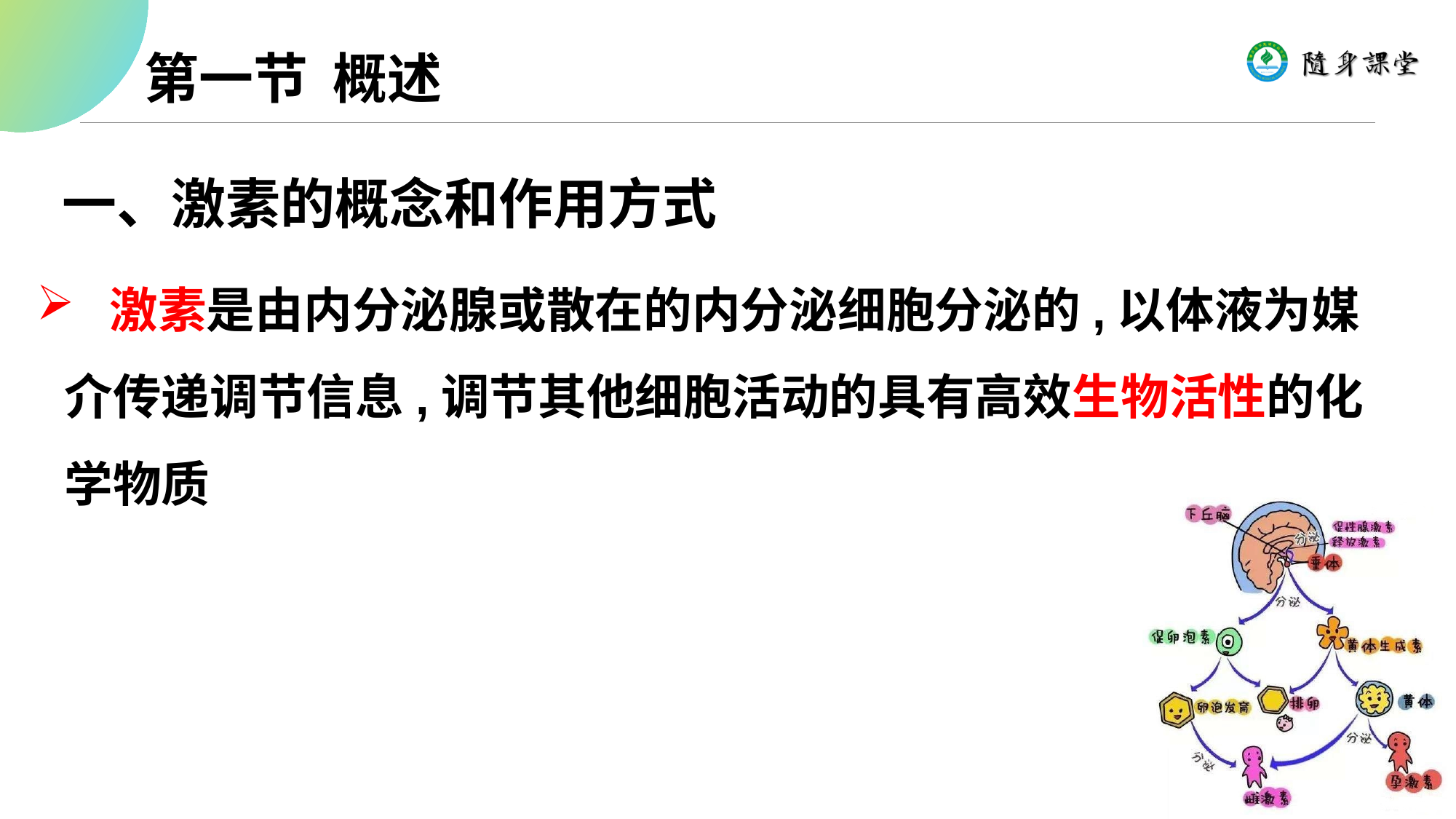

第一节  概述
 一、激素的概念和作用方式
  激素是由内分泌腺或散在的内分泌细胞分泌的,以体液为媒介传递调节信息,调节其他细胞活动的具有高效生物活性的化学物质